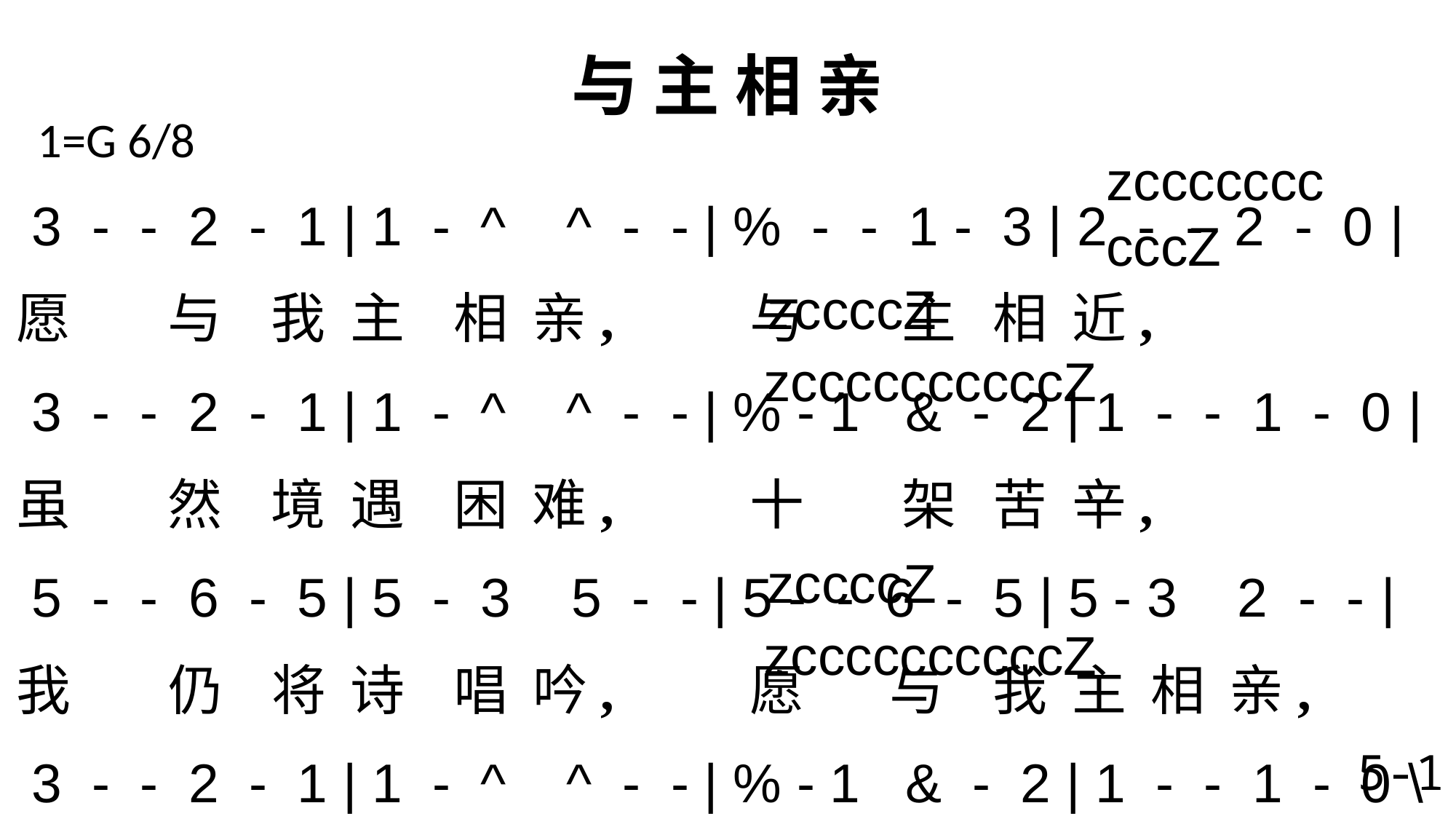

# 与 主 相 亲
1=G 6/8
 zccccccccccZ
 3  -  -  2  -  1 | 1  -  ^    ^  -  - | %  -  -  1 -  3 | 2  -  -  2  -  0 |
愿        与    我  主    相  亲,         与        主   相  近,
 3  -  -  2  -  1 | 1  -  ^    ^  -  - | % - 1   &  -  2 | 1  -  -  1  -  0 |
虽        然    境  遇    困  难,         十        架   苦  辛,
 5  -  -  6  -  5 | 5  -  3    5  -  - | 5 -  -  6  -  5 | 5 - 3    2  -  - |
我        仍    将  诗    唱  吟,         愿       与    我  主  相  亲,
 3  -  -  2  -  1 | 1  -  ^    ^  -  - | % - 1   &  -  2 | 1  -  -  1  -  0 \
愿        与    我  主    相  亲,         与       主    相  近。
 zccccZ                 zccccccccccZ
 zccccZ                 zccccccccccZ
5-1